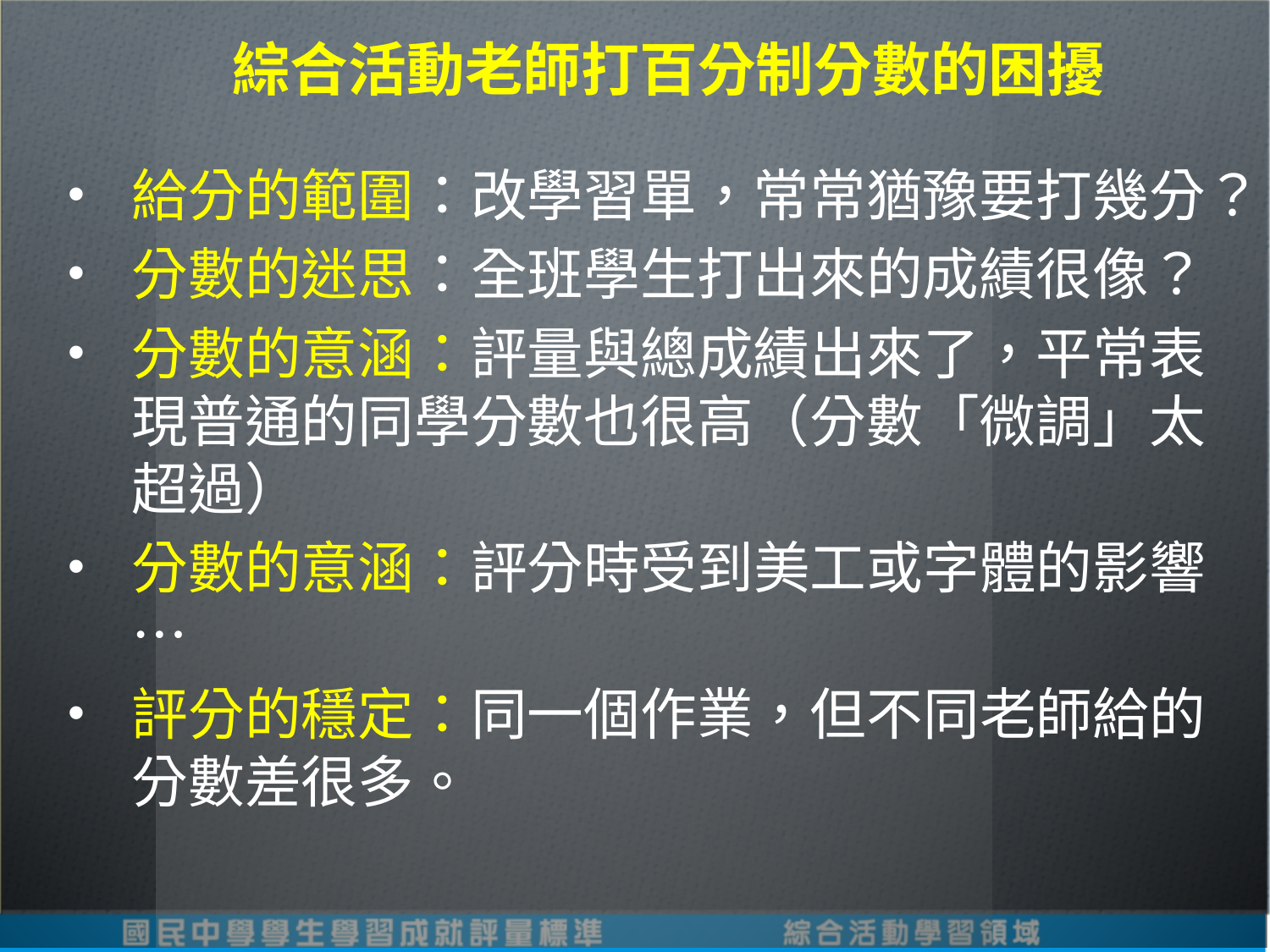

綜合活動老師打百分制分數的困擾
給分的範圍：改學習單，常常猶豫要打幾分？
分數的迷思：全班學生打出來的成績很像？
分數的意涵：評量與總成績出來了，平常表現普通的同學分數也很高（分數「微調」太超過）
分數的意涵：評分時受到美工或字體的影響…
評分的穩定：同一個作業，但不同老師給的分數差很多。